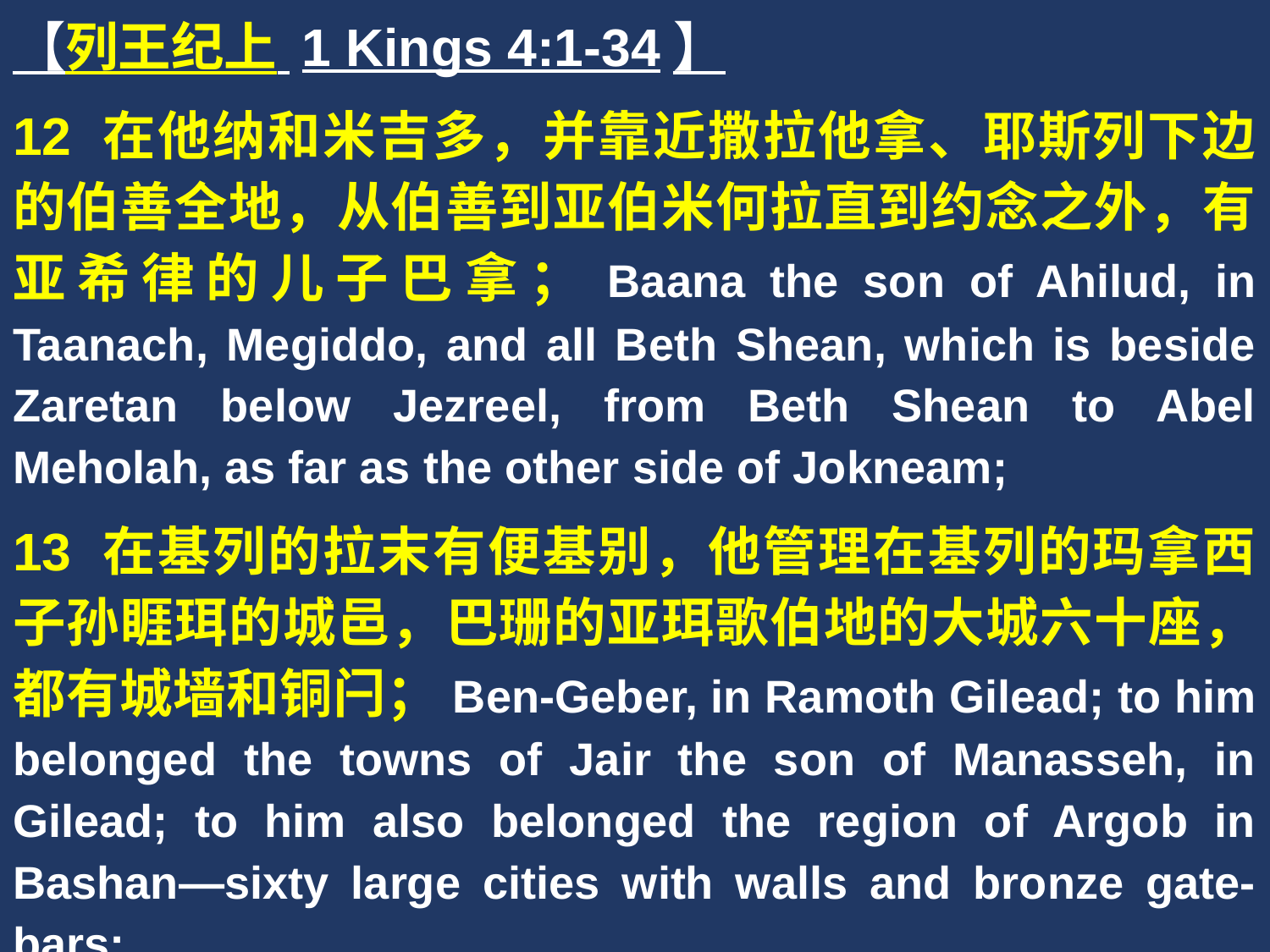

【列王纪上 1 Kings 4:1-34】
12 在他纳和米吉多，并靠近撒拉他拿、耶斯列下边的伯善全地，从伯善到亚伯米何拉直到约念之外，有亚希律的儿子巴拿；Baana the son of Ahilud, in Taanach, Megiddo, and all Beth Shean, which is beside Zaretan below Jezreel, from Beth Shean to Abel Meholah, as far as the other side of Jokneam;
13 在基列的拉末有便基别，他管理在基列的玛拿西子孙睚珥的城邑，巴珊的亚珥歌伯地的大城六十座，都有城墙和铜闩；Ben-Geber, in Ramoth Gilead; to him belonged the towns of Jair the son of Manasseh, in Gilead; to him also belonged the region of Argob in Bashan—sixty large cities with walls and bronze gate-bars;